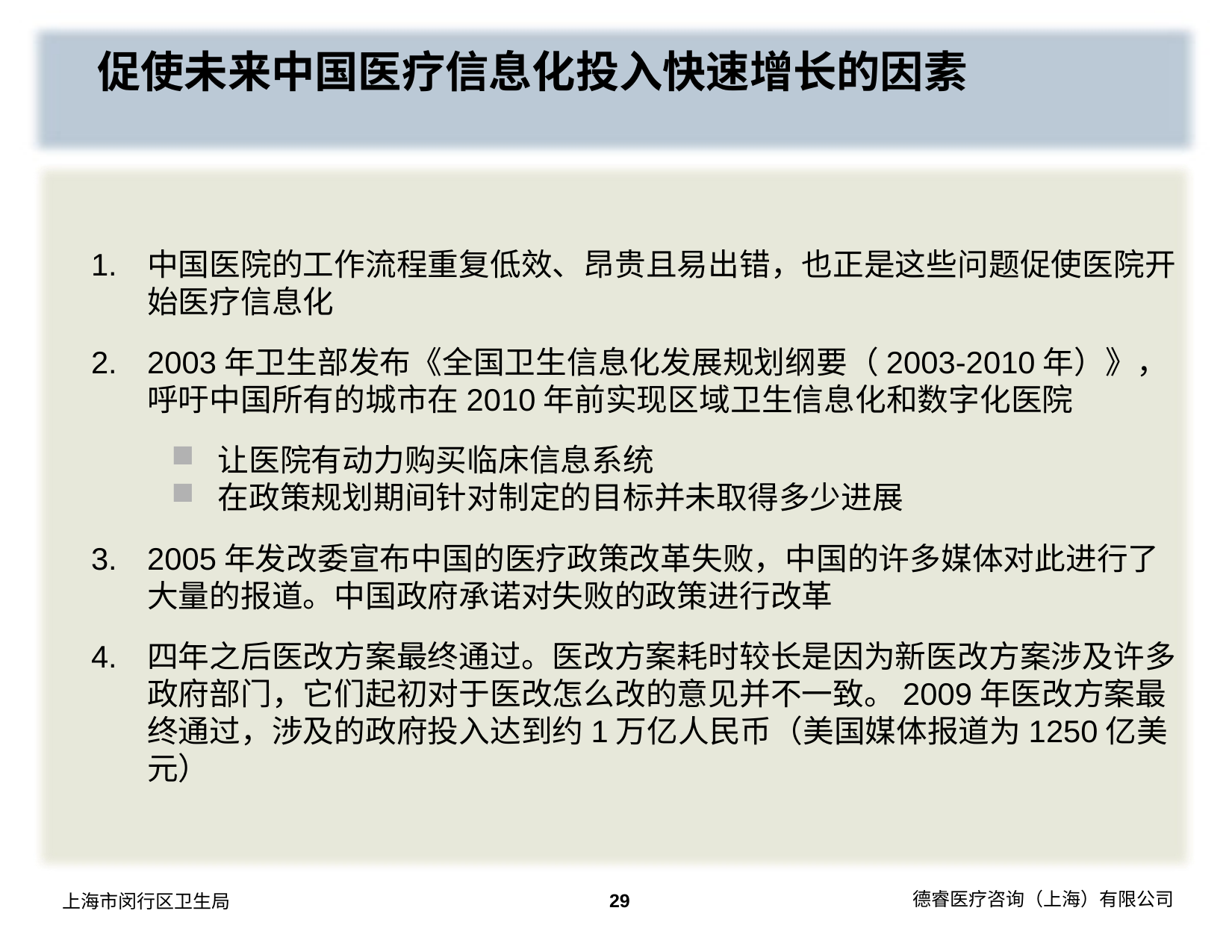

促使未来中国医疗信息化投入快速增长的因素
中国医院的工作流程重复低效、昂贵且易出错，也正是这些问题促使医院开始医疗信息化
2003年卫生部发布《全国卫生信息化发展规划纲要（2003-2010年）》，呼吁中国所有的城市在2010年前实现区域卫生信息化和数字化医院
让医院有动力购买临床信息系统
在政策规划期间针对制定的目标并未取得多少进展
2005年发改委宣布中国的医疗政策改革失败，中国的许多媒体对此进行了大量的报道。中国政府承诺对失败的政策进行改革
四年之后医改方案最终通过。医改方案耗时较长是因为新医改方案涉及许多政府部门，它们起初对于医改怎么改的意见并不一致。2009年医改方案最终通过，涉及的政府投入达到约1万亿人民币（美国媒体报道为1250亿美元）
29